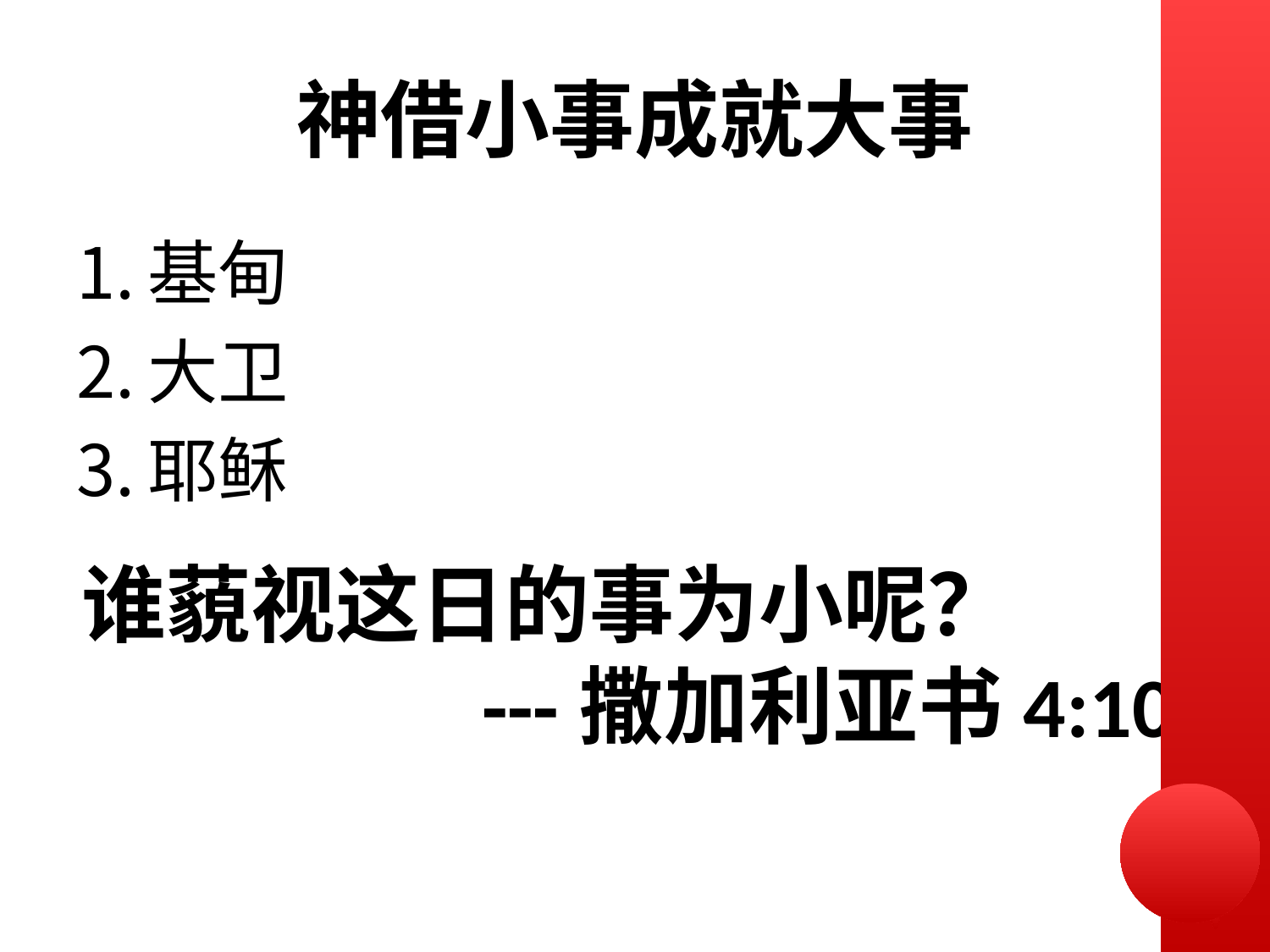

# 神借小事成就大事
基甸
大卫
耶稣
谁藐视这日的事为小呢？
                     ---撒加利亚书4:10